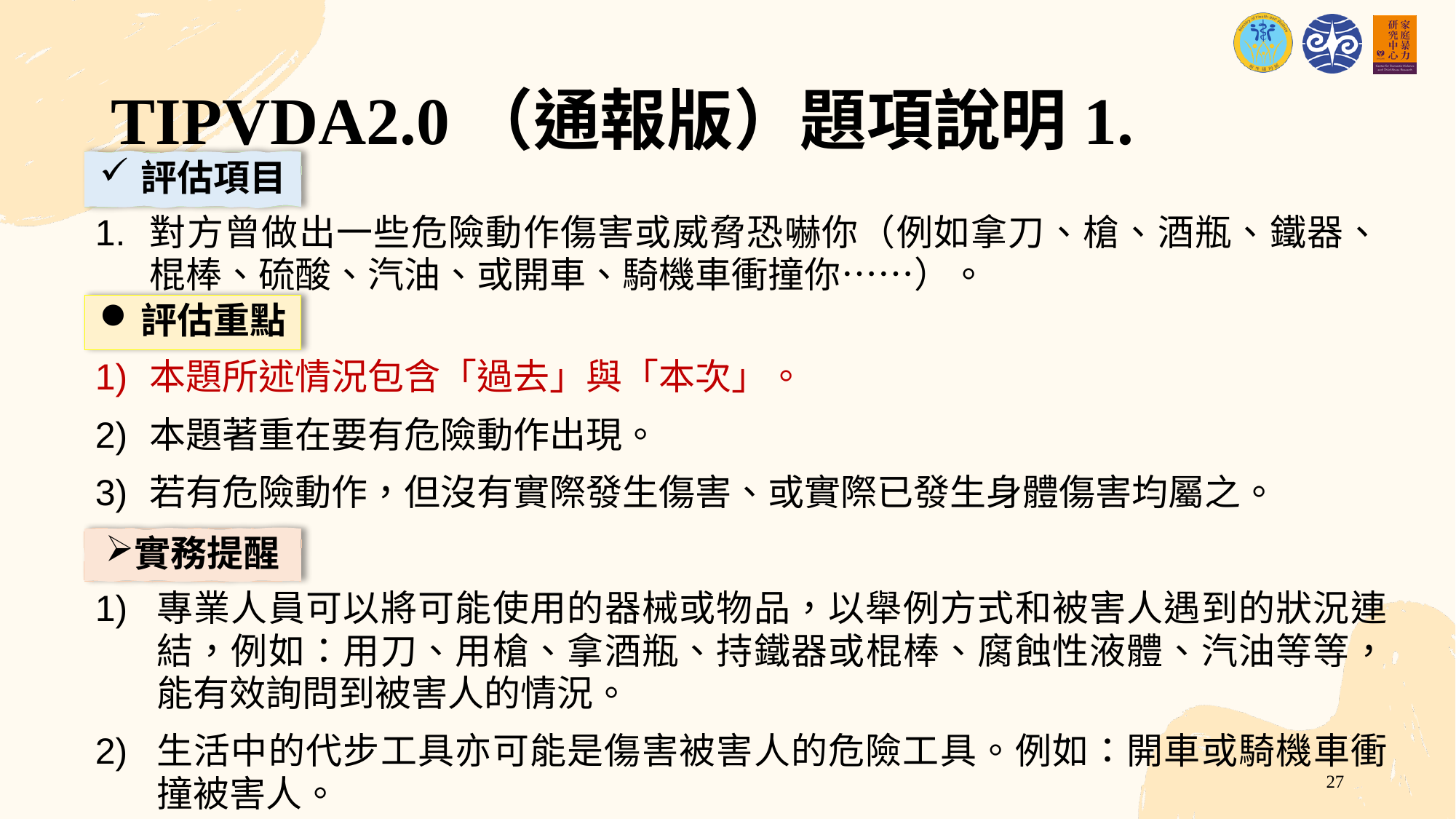

# TIPVDA2.0（通報版）題項說明1.
評估項目
對方曾做出一些危險動作傷害或威脅恐嚇你（例如拿刀、槍、酒瓶、鐵器、棍棒、硫酸、汽油、或開車、騎機車衝撞你……）。
評估重點
本題所述情況包含「過去」與「本次」。
本題著重在要有危險動作出現。
若有危險動作，但沒有實際發生傷害、或實際已發生身體傷害均屬之。

實務提醒
專業人員可以將可能使用的器械或物品，以舉例方式和被害人遇到的狀況連結，例如：用刀、用槍、拿酒瓶、持鐵器或棍棒、腐蝕性液體、汽油等等，能有效詢問到被害人的情況。
生活中的代步工具亦可能是傷害被害人的危險工具。例如：開車或騎機車衝撞被害人。
27